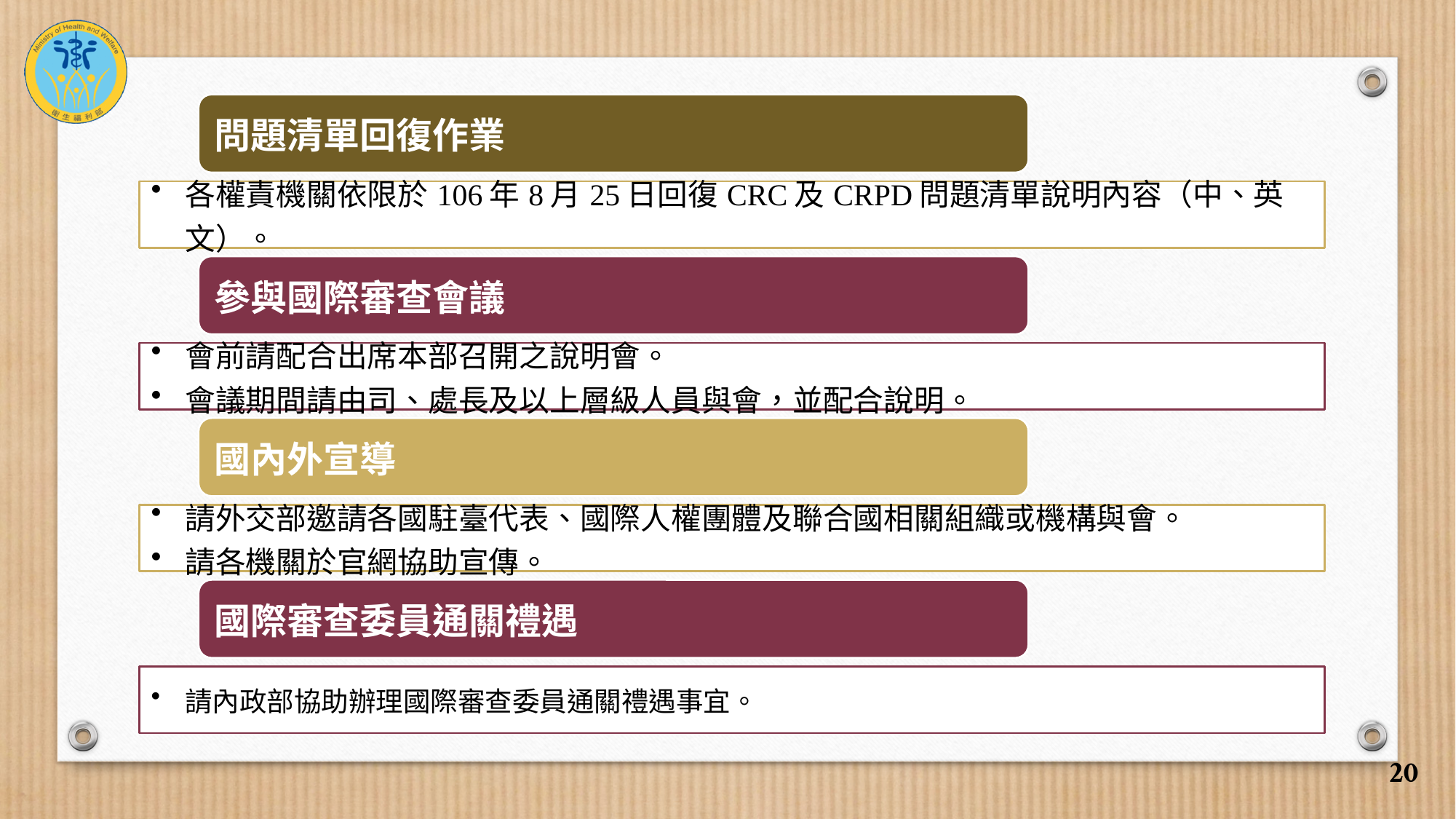

問題清單回復作業
參與國際審查會議
國內外宣導
請外交部邀請各國駐臺代表、國際人權團體及聯合國相關組織或機構與會。
請各機關於官網協助宣傳。
國際審查委員通關禮遇
會前請配合出席本部召開之說明會。
各權責機關依限於106年8月25日回復CRC及CRPD問題清單說明內容（中、英文）。
會議期間請由司、處長及以上層級人員與會，並配合說明。
請內政部協助辦理國際審查委員通關禮遇事宜。
20